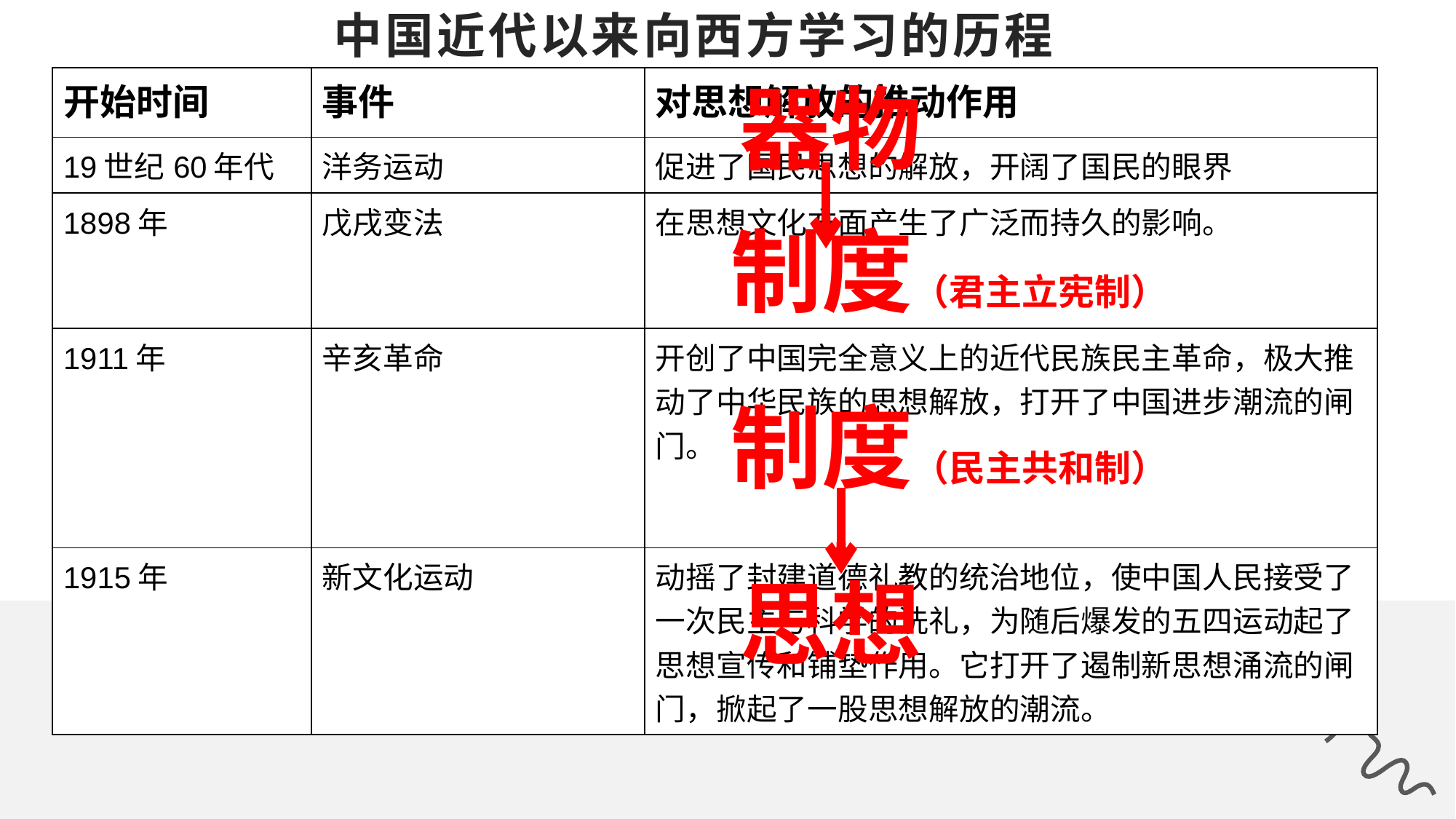

# 中国近代以来向西方学习的历程
器物
| 开始时间 | 事件 | 对思想解放的推动作用 |
| --- | --- | --- |
| 19世纪60年代 | 洋务运动 | 促进了国民思想的解放，开阔了国民的眼界 |
| 1898年 | 戊戌变法 | 在思想文化方面产生了广泛而持久的影响。 |
| 1911年 | 辛亥革命 | 开创了中国完全意义上的近代民族民主革命，极大推动了中华民族的思想解放，打开了中国进步潮流的闸门。 |
| 1915年 | 新文化运动 | 动摇了封建道德礼教的统治地位，使中国人民接受了一次民主与科学的洗礼，为随后爆发的五四运动起了思想宣传和铺垫作用。它打开了遏制新思想涌流的闸门，掀起了一股思想解放的潮流。 |
制度（君主立宪制）
制度（民主共和制）
思想